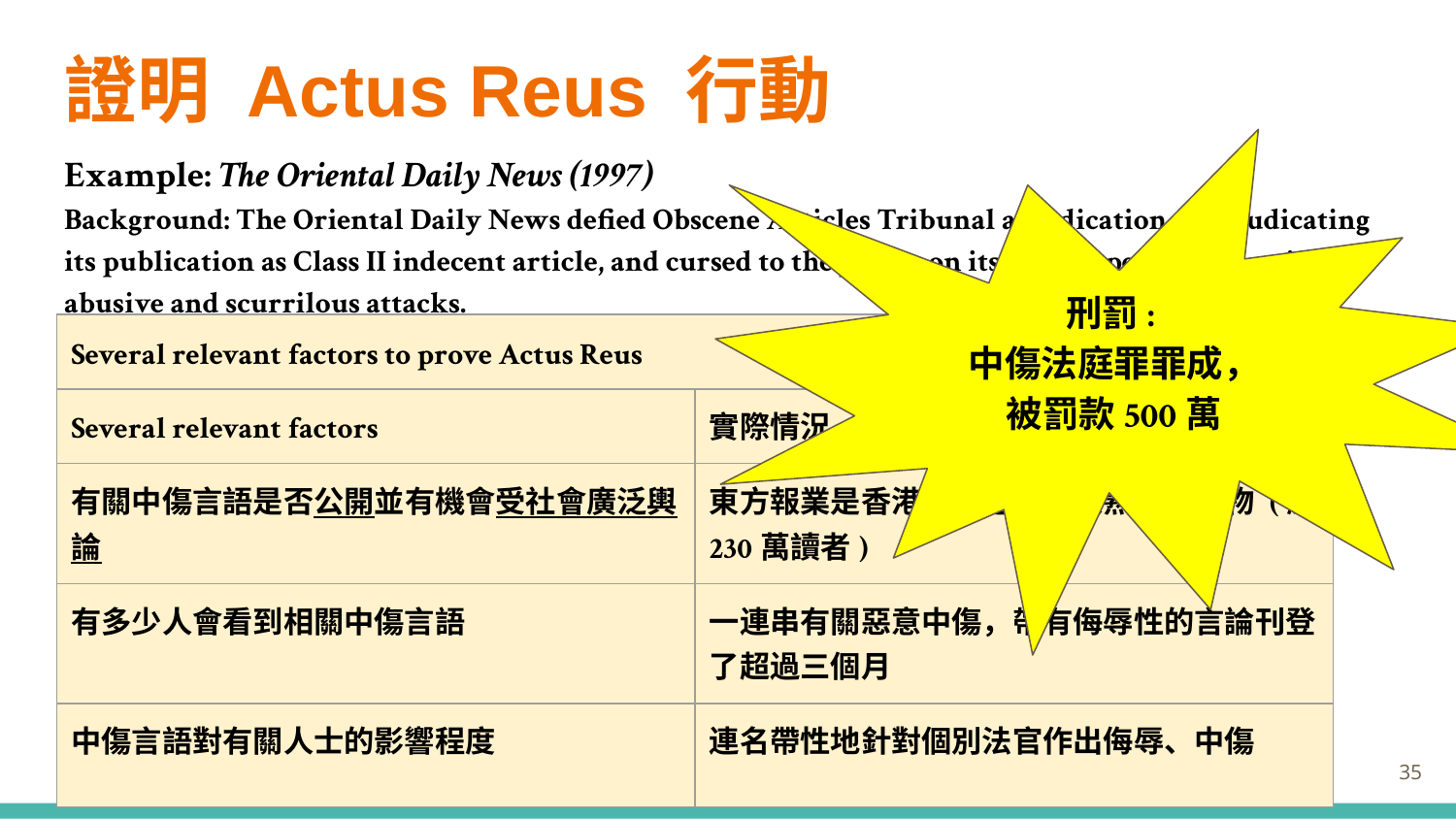

# 證明 Actus Reus 行動
Example: The Oriental Daily News (1997)
Background: The Oriental Daily News defied Obscene Articles Tribunal adjudication of adjudicating its publication as Class II indecent article, and cursed to the judges on its newspaper with a series of abusive and scurrilous attacks.

刑罰:
中傷法庭罪罪成，
被罰款500萬

| Several relevant factors to prove Actus Reus |  |
| --- | --- |
| Several relevant factors | 實際情況 |
| 有關中傷言語是否公開並有機會受社會廣泛輿論 | 東方報業是香港受歡迎，為人熟知的刊物 (約230萬讀者) |
| 有多少人會看到相關中傷言語 | 一連串有關惡意中傷，帶有侮辱性的言論刊登了超過三個月 |
| 中傷言語對有關人士的影響程度 | 連名帶性地針對個別法官作出侮辱、中傷 |
35